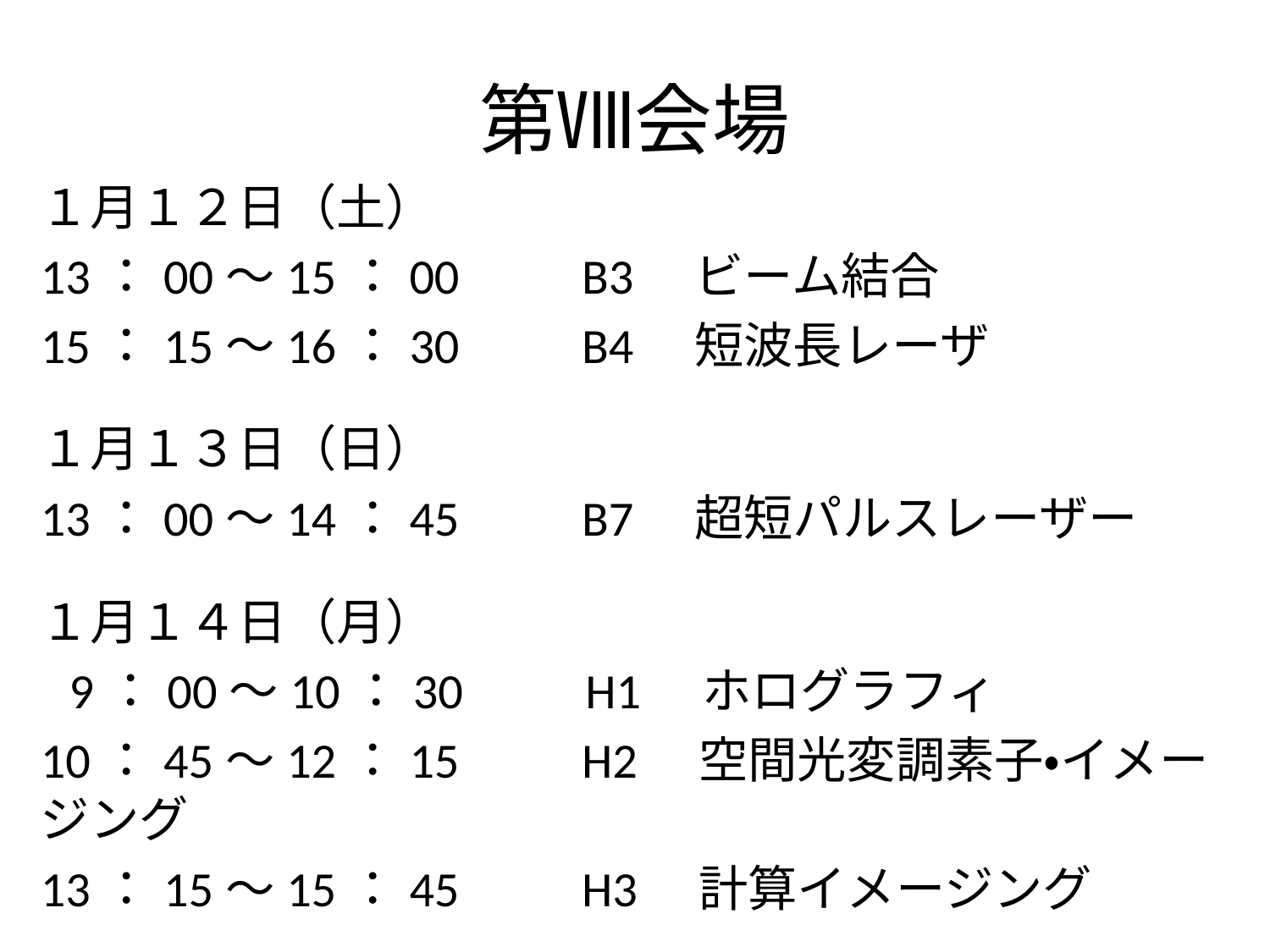

# 第Ⅷ会場
１月１２日（土）
13：00～15：00　　B3　ビーム結合
15：15～16：30　　B4　短波長レーザ

１月１３日（日）
13：00～14：45　　B7　超短パルスレーザー

１月１４日（月）
   9：00～10：30　　H1　ホログラフィ
10：45～12：15　　H2　空間光変調素子・イメージング
13：15～15：45　　H3　計算イメージング